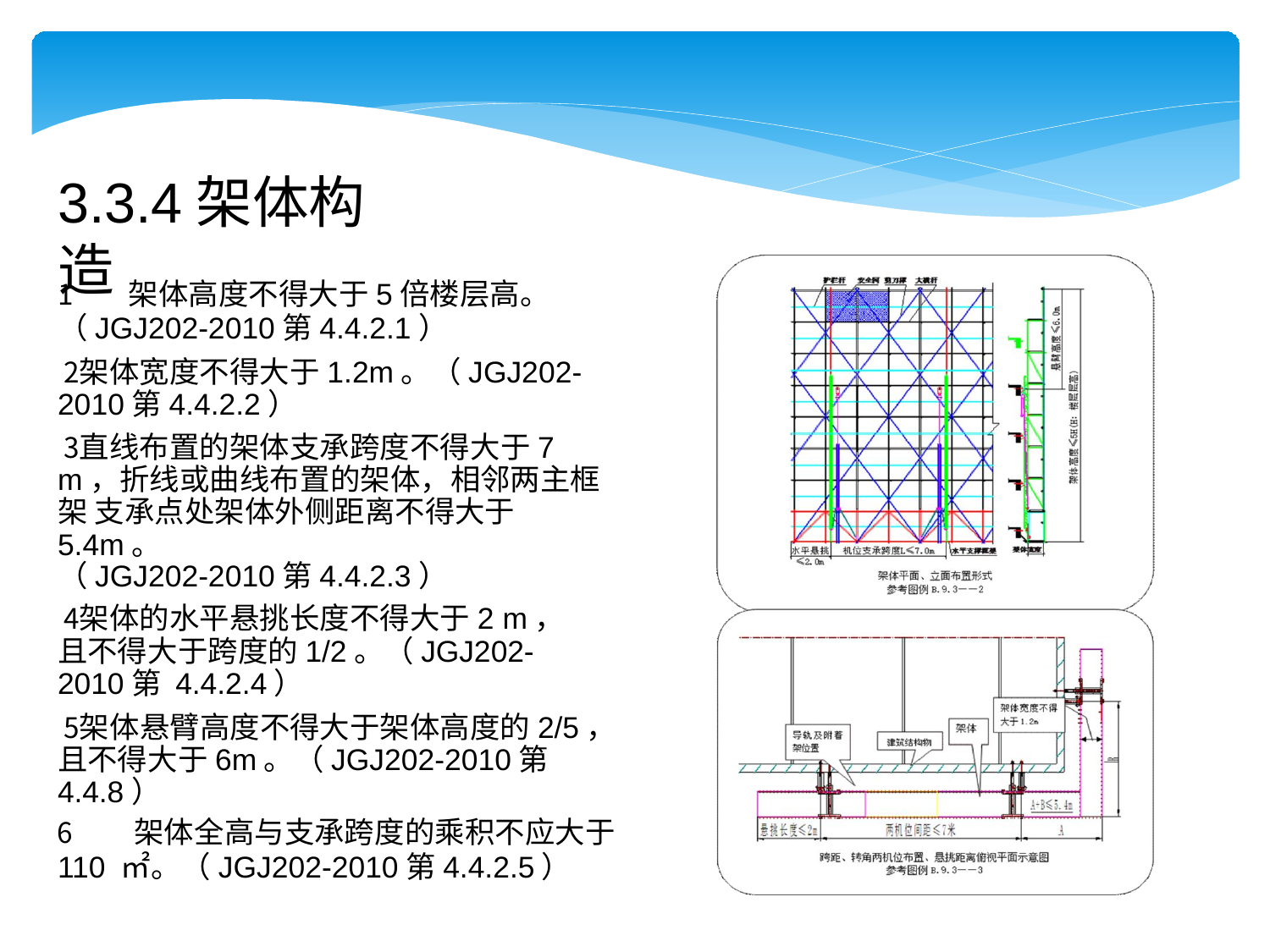

# 3.3.4架体构造

架体高度不得大于5倍楼层高。
（JGJ202-2010第4.4.2.1）
架体宽度不得大于1.2m。（JGJ202-  2010第4.4.2.2）
直线布置的架体支承跨度不得大于7  m，折线或曲线布置的架体，相邻两主框架 支承点处架体外侧距离不得大于 5.4m。
（JGJ202-2010第4.4.2.3）
架体的水平悬挑长度不得大于2 m，  且不得大于跨度的1/2。（JGJ202-2010第 4.4.2.4）
架体悬臂高度不得大于架体高度的2/5， 且不得大于6m。（JGJ202-2010第4.4.8）
架体全高与支承跨度的乘积不应大于
110 ㎡。（JGJ202-2010第4.4.2.5）